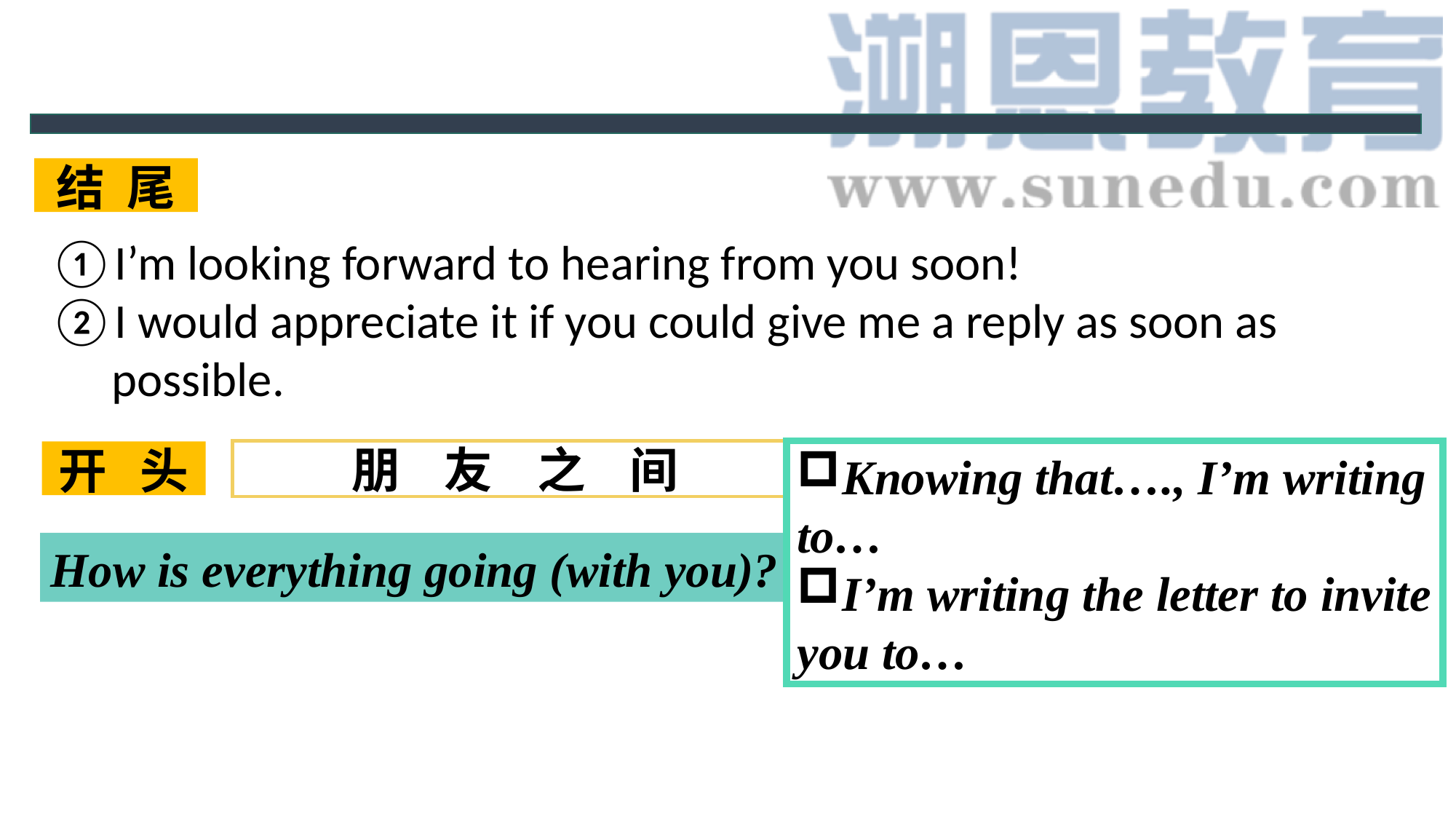

结  尾
I’m looking forward to hearing from you soon!
I would appreciate it if you could give me a reply as soon as possible.
Knowing that…., I’m writing to…
I’m writing the letter to invite you to…
朋    友    之    间
开   头
How is everything going (with you)?